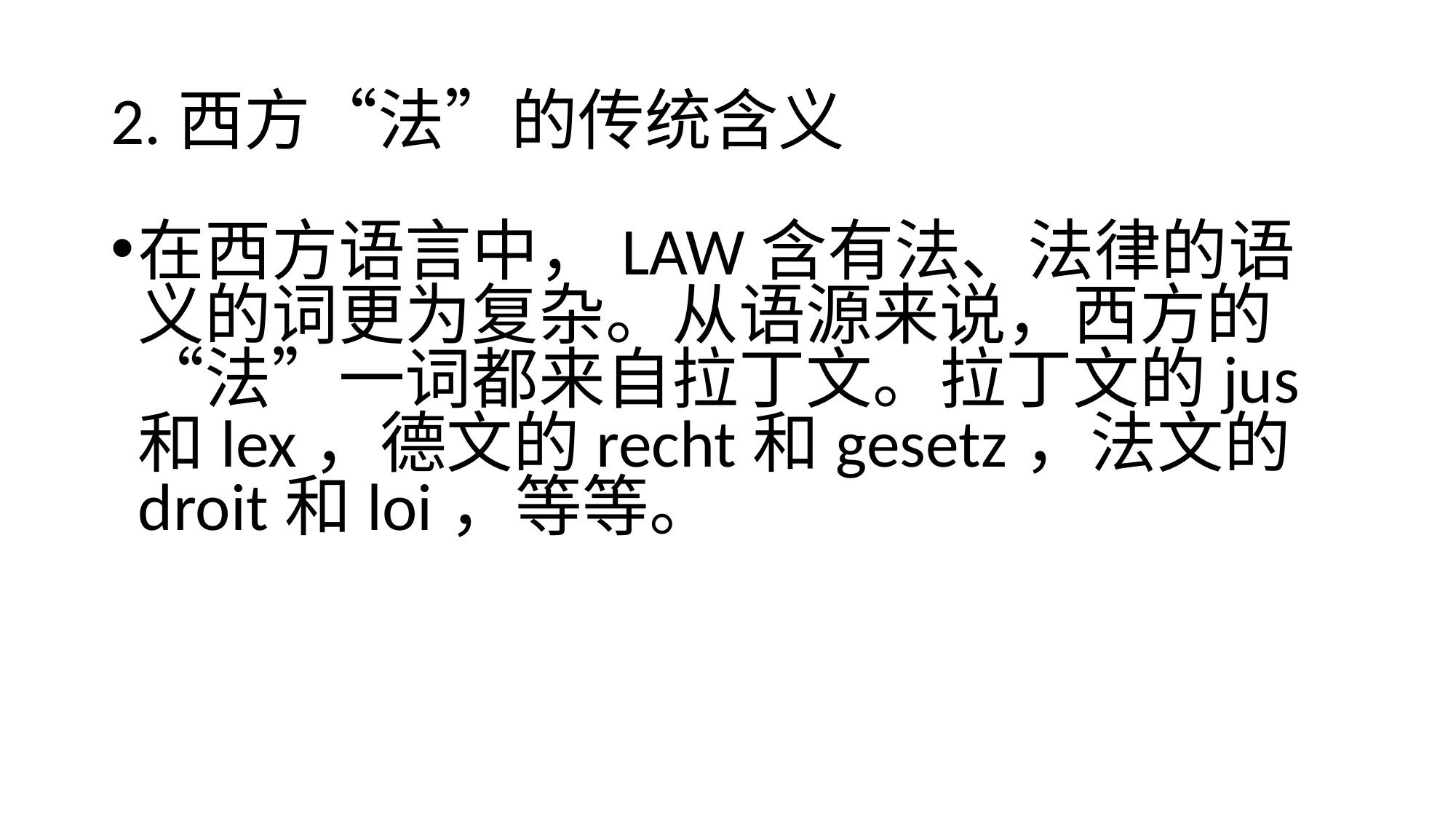

# 2.西方“法”的传统含义
在西方语言中，LAW含有法、法律的语义的词更为复杂。从语源来说，西方的“法”一词都来自拉丁文。拉丁文的jus和lex，德文的recht和gesetz，法文的droit和loi，等等。